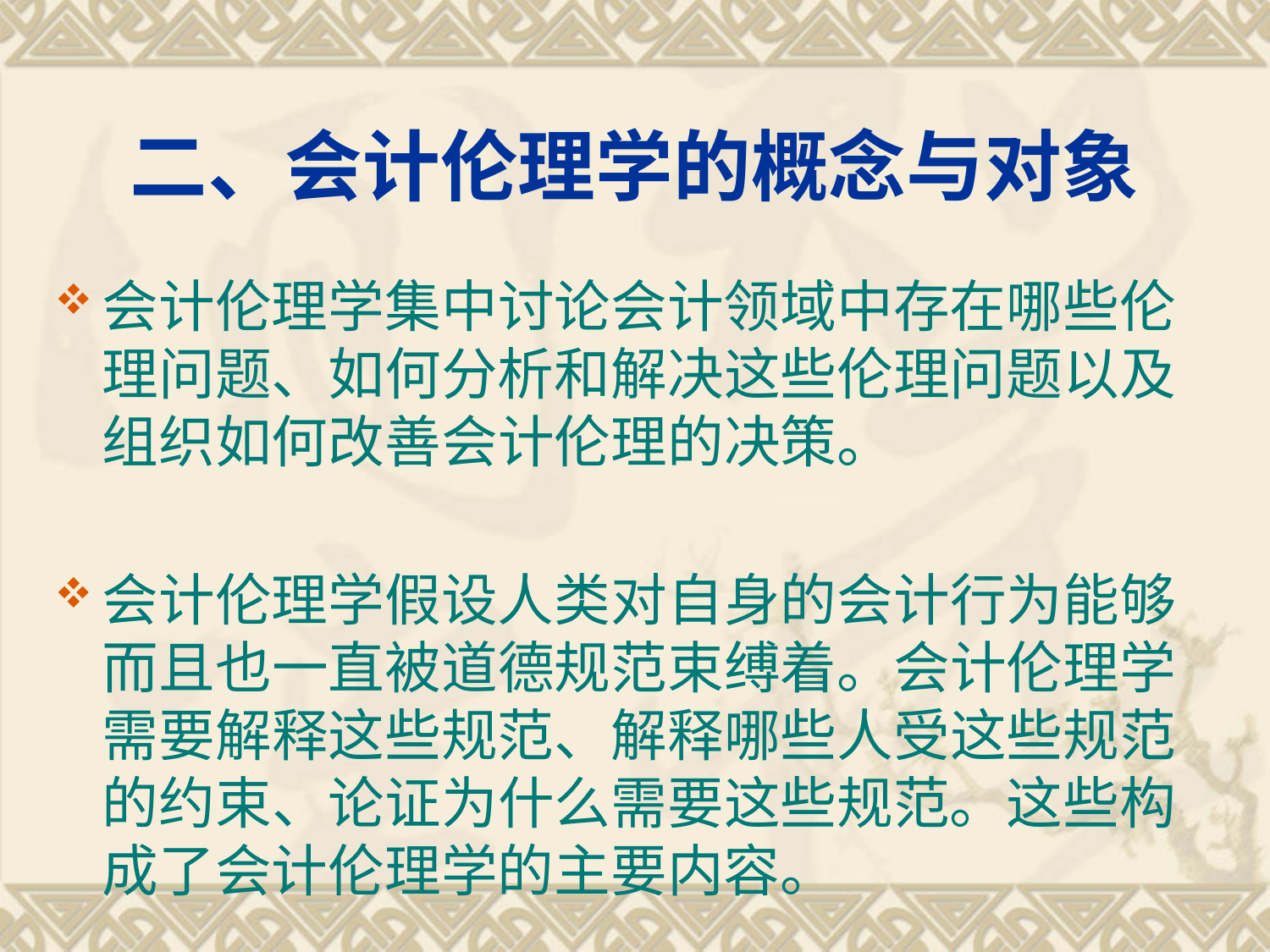

# 二、会计伦理学的概念与对象
会计伦理学集中讨论会计领域中存在哪些伦理问题、如何分析和解决这些伦理问题以及组织如何改善会计伦理的决策。

会计伦理学假设人类对自身的会计行为能够而且也一直被道德规范束缚着。会计伦理学需要解释这些规范、解释哪些人受这些规范的约束、论证为什么需要这些规范。这些构成了会计伦理学的主要内容。